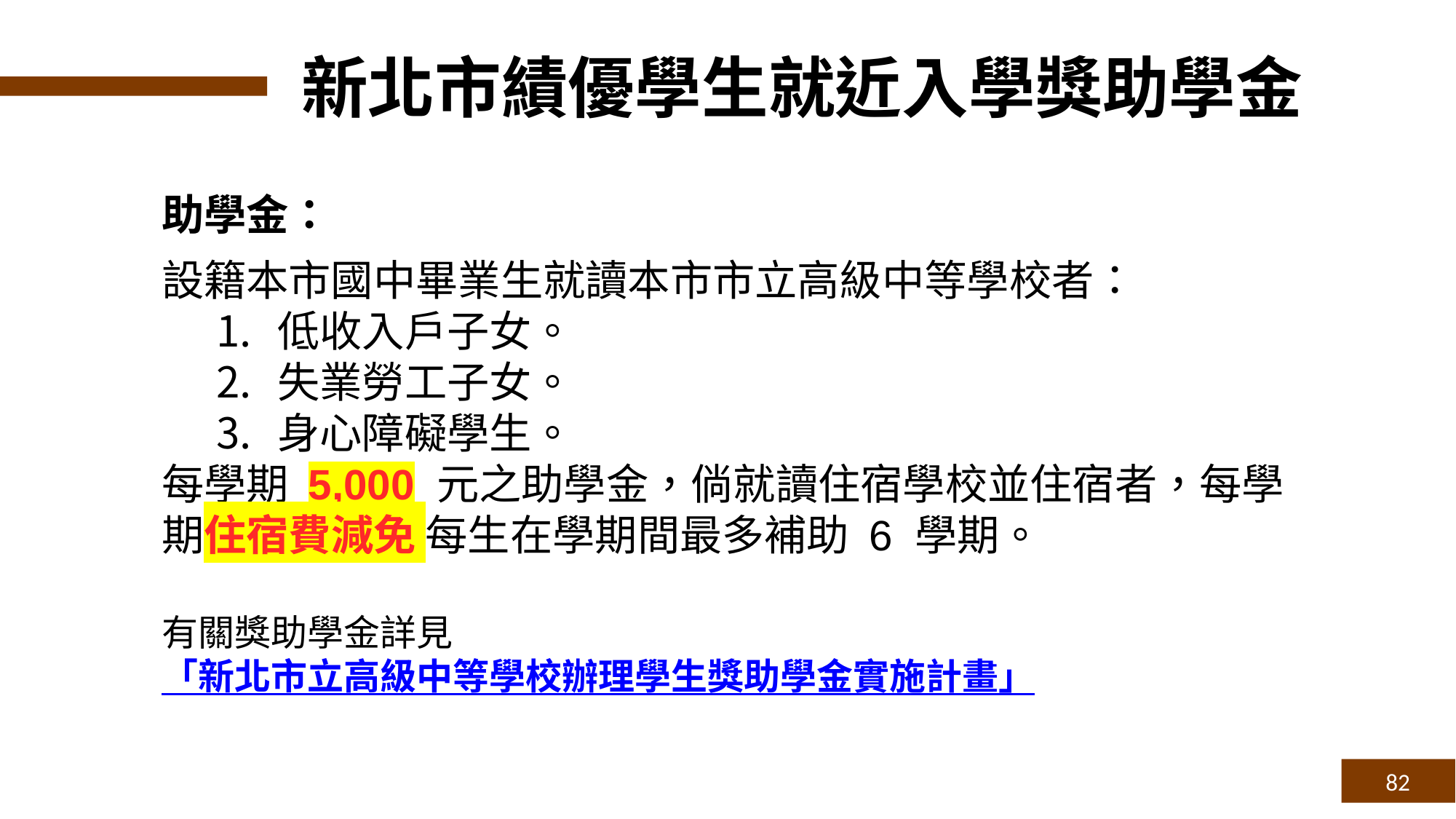

新北市績優學生就近入學獎助學金

助學金：

設籍本市國中畢業生就讀本市市立高級中等學校者：
低收入戶子女。
失業勞工子女。
身心障礙學生。
每學期 5,000 元之助學金，倘就讀住宿學校並住宿者，每學期住宿費減免 每生在學期間最多補助 6 學期。

有關獎助學金詳見「新北市立高級中等學校辦理學生獎助學金實施計畫」

82